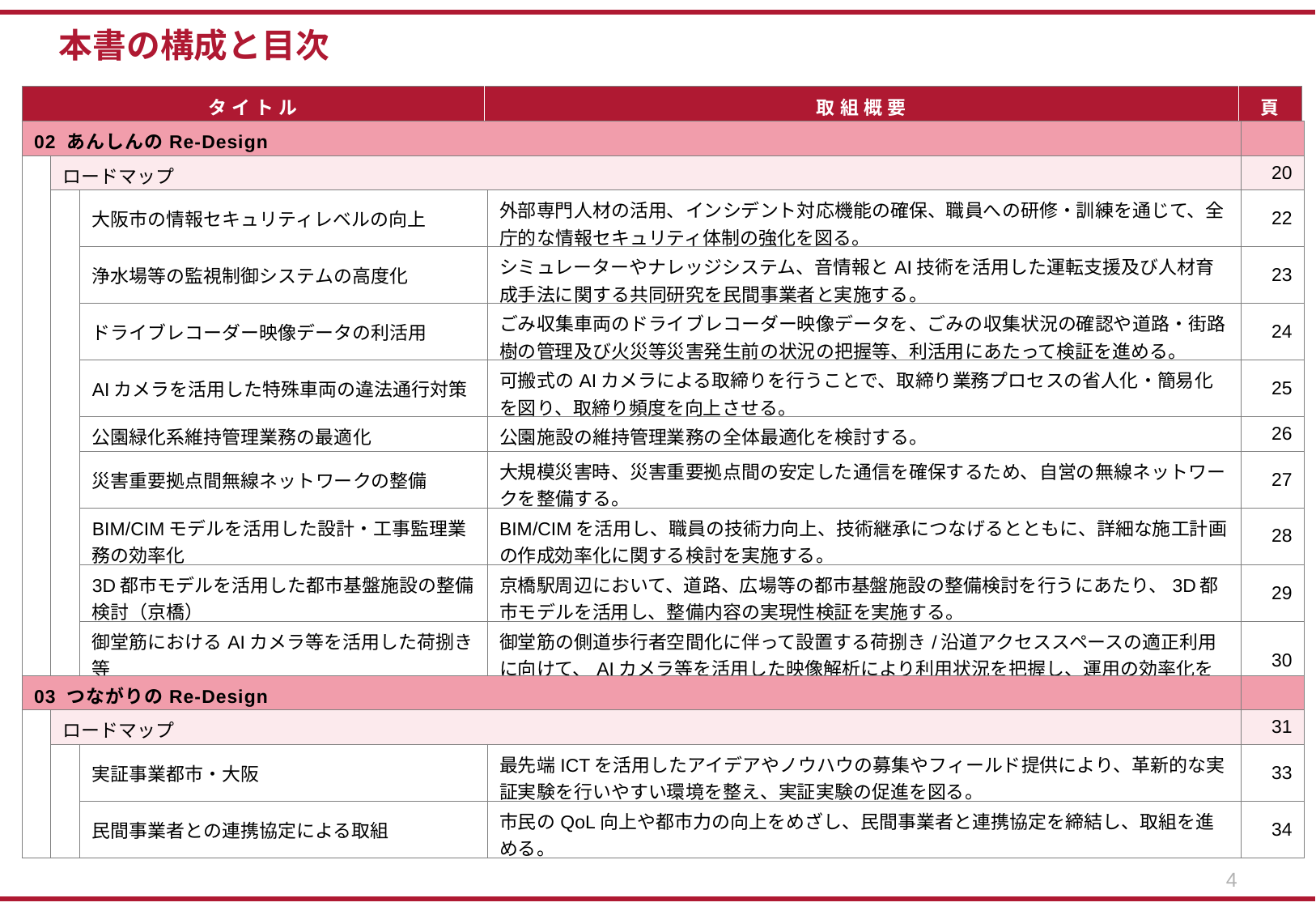

本書の構成と目次
| タイトル | 取組概要 | 頁 |
| --- | --- | --- |
| 02 あんしんのRe-Design |  |  |  |  |
| --- | --- | --- | --- | --- |
|  | ロードマップ |  |  | 20 |
|  |  | 大阪市の情報セキュリティレベルの向上 | 外部専門人材の活用、インシデント対応機能の確保、職員への研修・訓練を通じて、全庁的な情報セキュリティ体制の強化を図る。 | 22 |
|  |  | 浄水場等の監視制御システムの高度化 | シミュレーターやナレッジシステム、音情報とAI技術を活用した運転支援及び人材育成手法に関する共同研究を民間事業者と実施する。 | 23 |
|  |  | ドライブレコーダー映像データの利活用 | ごみ収集車両のドライブレコーダー映像データを、ごみの収集状況の確認や道路・街路樹の管理及び火災等災害発生前の状況の把握等、利活用にあたって検証を進める。 | 24 |
|  |  | AIカメラを活用した特殊車両の違法通行対策 | 可搬式のAIカメラによる取締りを行うことで、取締り業務プロセスの省人化・簡易化を図り、取締り頻度を向上させる。 | 25 |
|  |  | 公園緑化系維持管理業務の最適化 | 公園施設の維持管理業務の全体最適化を検討する。 | 26 |
|  |  | 災害重要拠点間無線ネットワークの整備 | 大規模災害時、災害重要拠点間の安定した通信を確保するため、自営の無線ネットワークを整備する。 | 27 |
|  |  | BIM/CIMモデルを活用した設計・工事監理業務の効率化 | BIM/CIMを活用し、職員の技術力向上、技術継承につなげるとともに、詳細な施工計画の作成効率化に関する検討を実施する。 | 28 |
|  |  | 3D都市モデルを活用した都市基盤施設の整備検討（京橋） | 京橋駅周辺において、道路、広場等の都市基盤施設の整備検討を行うにあたり、3D都市モデルを活用し、整備内容の実現性検証を実施する。 | 29 |
|  |  | 御堂筋におけるAIカメラ等を活用した荷捌き等 スペース運用の効率化 | 御堂筋の側道歩行者空間化に伴って設置する荷捌き/沿道アクセススペースの適正利用に向けて、AIカメラ等を活用した映像解析により利用状況を把握し、運用の効率化をめざす。 | 30 |
| 03 つながりのRe-Design |  |  |  |  |
| --- | --- | --- | --- | --- |
|  | ロードマップ |  |  | 31 |
|  |  | 実証事業都市・大阪 | 最先端ICTを活用したアイデアやノウハウの募集やフィールド提供により、⾰新的な実証実験を⾏いやすい環境を整え、実証実験の促進を図る。 | 33 |
|  |  | 民間事業者との連携協定による取組 | 市民のQoL向上や都市力の向上をめざし、民間事業者と連携協定を締結し、取組を進める。 | 34 |
4